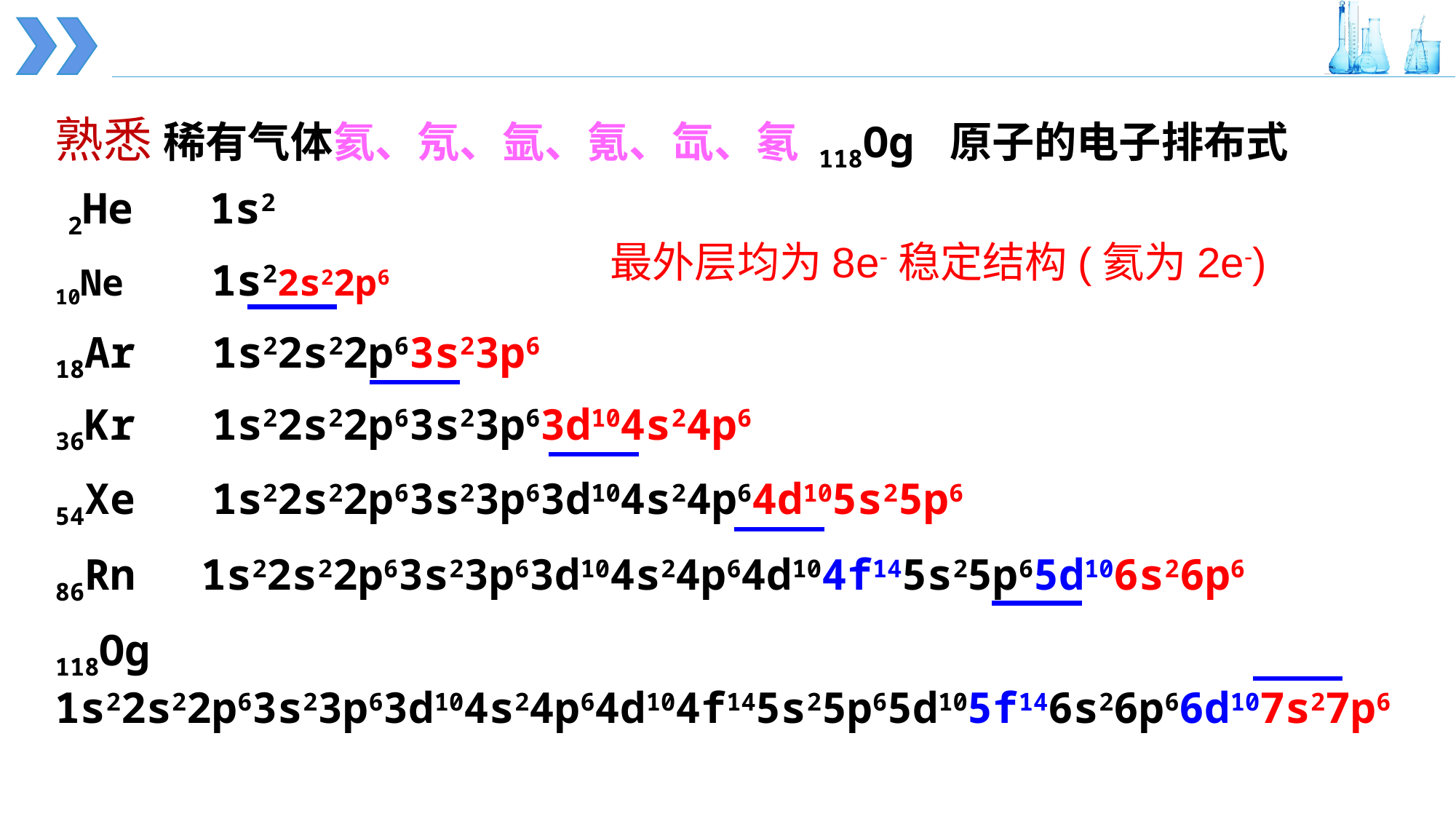

熟悉 稀有气体氦、氖、氩、氪、氙、氡 118Og 原子的电子排布式
 2He   1s2
最外层均为8e-稳定结构(氦为2e-)
10Ne    1s22s22p6
18Ar   1s22s22p63s23p6
36Kr   1s22s22p63s23p63d104s24p6
54Xe   1s22s22p63s23p63d104s24p64d105s25p6
86Rn   1s22s22p63s23p63d104s24p64d104f145s25p65d106s26p6
118Og  1s22s22p63s23p63d104s24p64d104f145s25p65d105f146s26p66d107s27p6